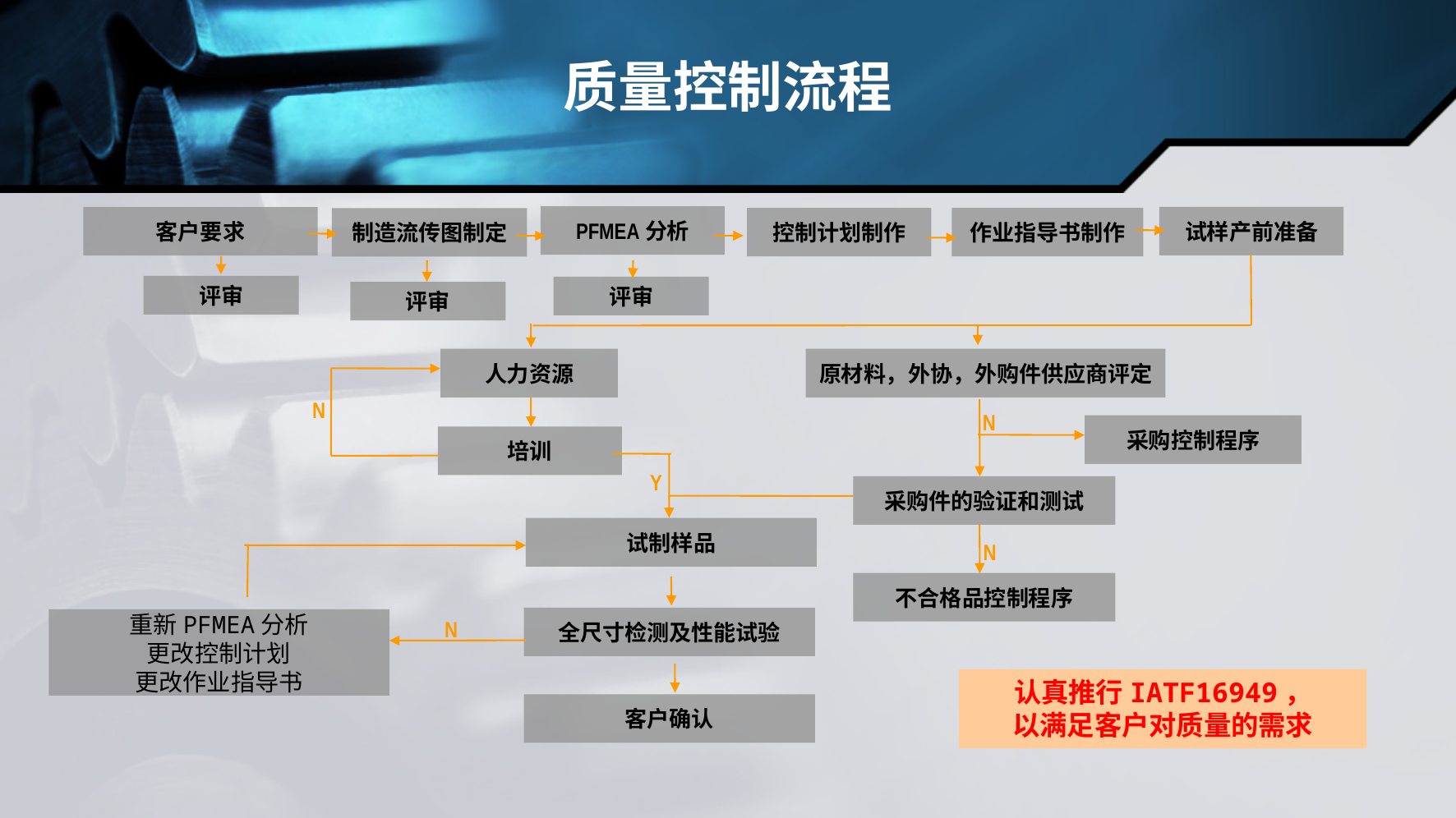

# 质量控制流程
PFMEA分析
试样产前准备
客户要求
控制计划制作
作业指导书制作
制造流传图制定

评审
评审
评审

人力资源
原材料，外协，外购件供应商评定

N

N
采购控制程序
培训

Y
采购件的验证和测试

试制样品

N

不合格品控制程序

全尺寸检测及性能试验
重新PFMEA分析
更改控制计划
更改作业指导书
N

认真推行IATF16949，
以满足客户对质量的需求
客户确认